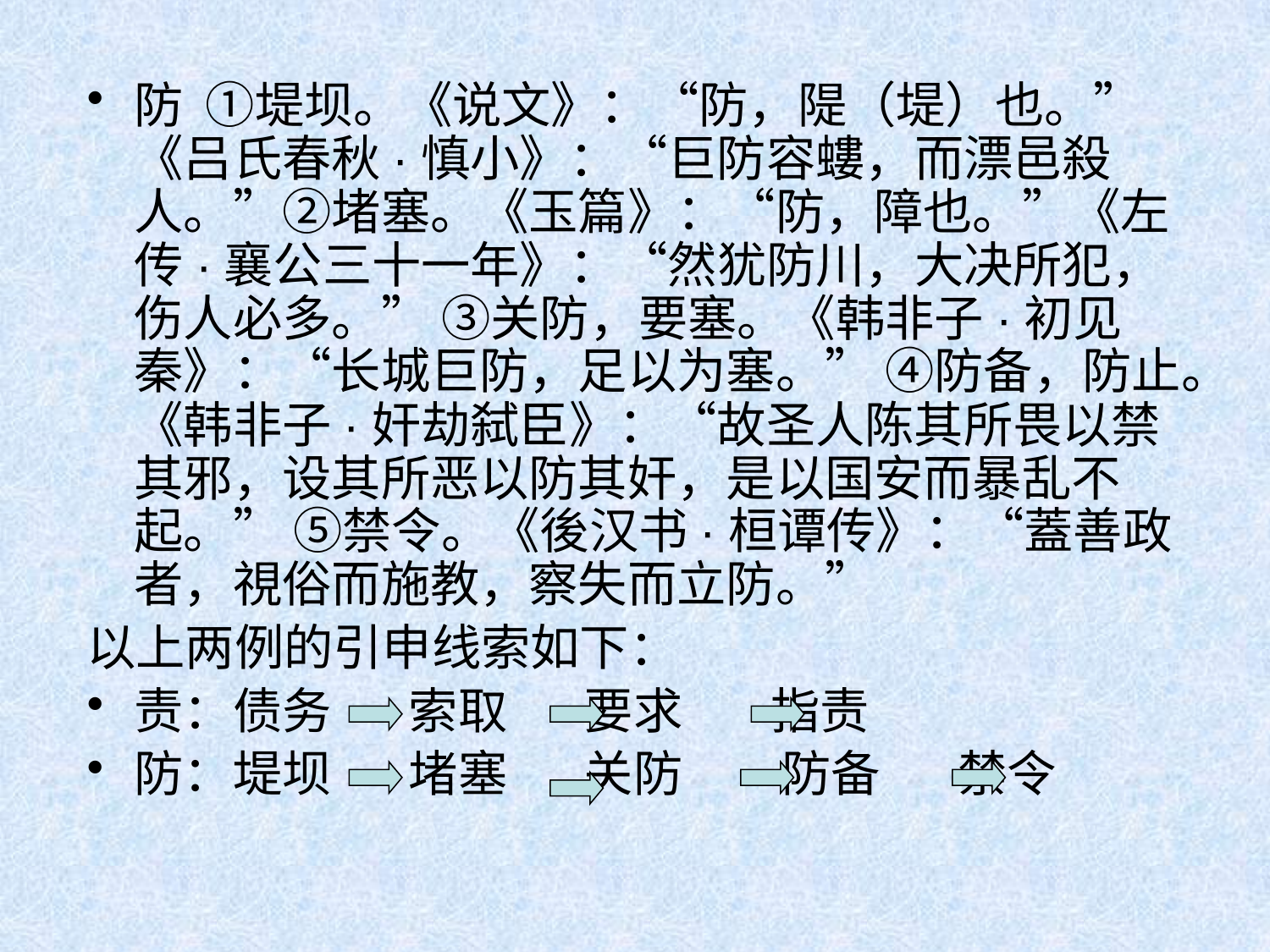

防  ①堤坝。《说文》：“防，隄（堤）也。” 《吕氏春秋·慎小》：“巨防容螻，而漂邑殺人。”②堵塞。《玉篇》：“防，障也。”《左传·襄公三十一年》：“然犹防川，大决所犯，伤人必多。” ③关防，要塞。《韩非子·初见秦》：“长城巨防，足以为塞。” ④防备，防止。《韩非子·奸劫弑臣》：“故圣人陈其所畏以禁其邪，设其所恶以防其奸，是以国安而暴乱不起。” ⑤禁令。《後汉书·桓谭传》：“蓋善政者，視俗而施教，察失而立防。”
以上两例的引申线索如下：
责：债务       索取       要求        指责
防：堤坝       堵塞       关防         防备       禁令